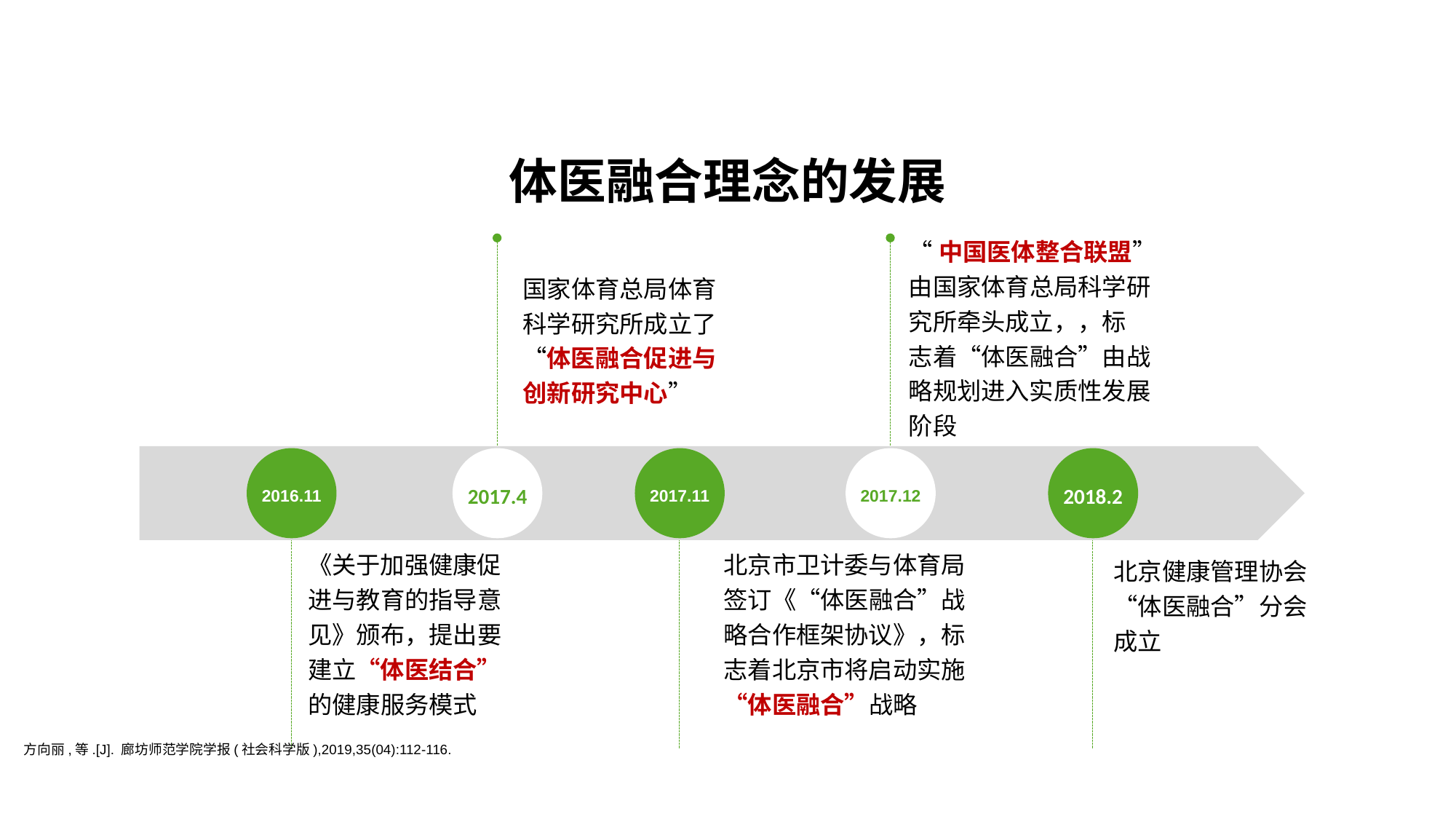

# 体医融合理念的发展
“中国医体整合联盟”由国家体育总局科学研究所牵头成立，，标
志着“体医融合”由战略规划进入实质性发展阶段
国家体育总局体育科学研究所成立了“体医融合促进与创新研究中心”

2016.11
2017.4
2017.11
2017.12
2018.2
《关于加强健康促进与教育的指导意见》颁布，提出要建立“体医结合”的健康服务模式
北京市卫计委与体育局签订《“体医融合”战略合作框架协议》，标志着北京市将启动实施“体医融合”战略
北京健康管理协会“体医融合”分会成立
方向丽,等.[J]. 廊坊师范学院学报(社会科学版),2019,35(04):112-116.